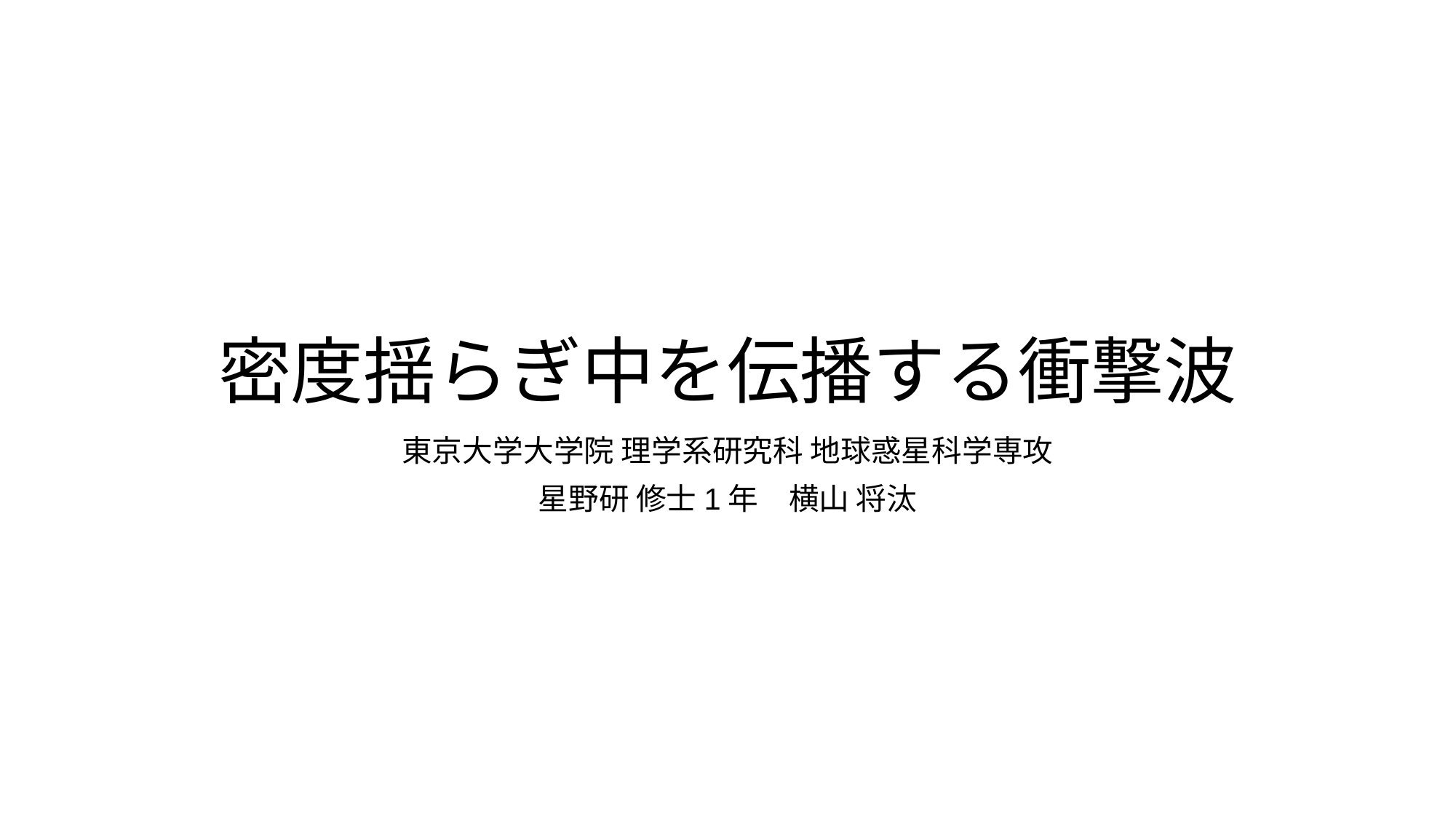

# 密度揺らぎ中を伝播する衝撃波
東京大学大学院 理学系研究科 地球惑星科学専攻
星野研 修士1年　横山 将汰